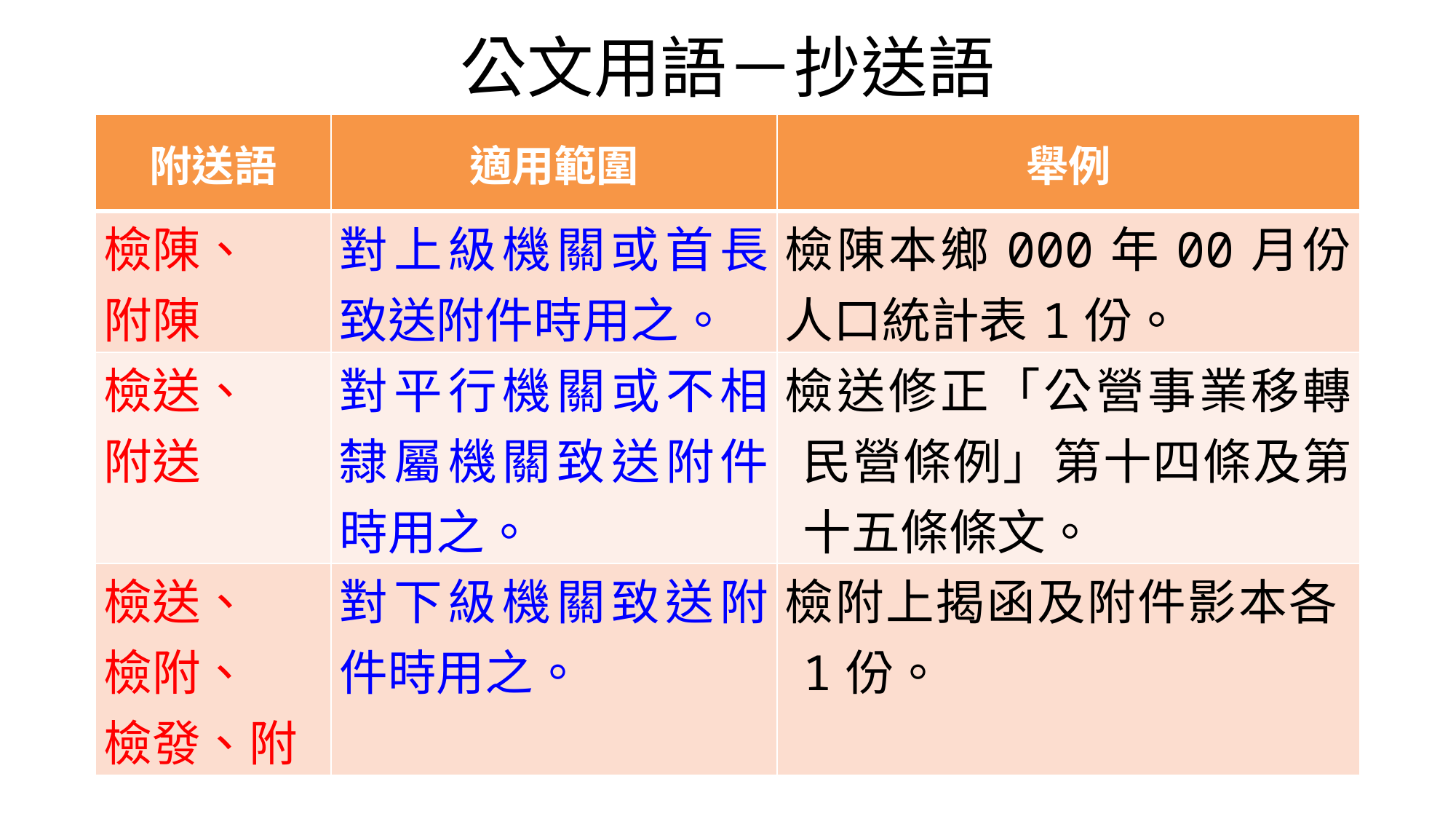

# 公文用語－抄送語
| 附送語 | 適用範圍 | 舉例 |
| --- | --- | --- |
| 檢陳、 附陳 | 對上級機關或首長致送附件時用之。 | 檢陳本鄉000年00月份人口統計表1份。 |
| 檢送、 附送 | 對平行機關或不相隸屬機關致送附件時用之。 | 檢送修正「公營事業移轉民營條例」第十四條及第十五條條文。 |
| 檢送、 檢附、 檢發、附 | 對下級機關致送附件時用之。 | 檢附上揭函及附件影本各1份。 |